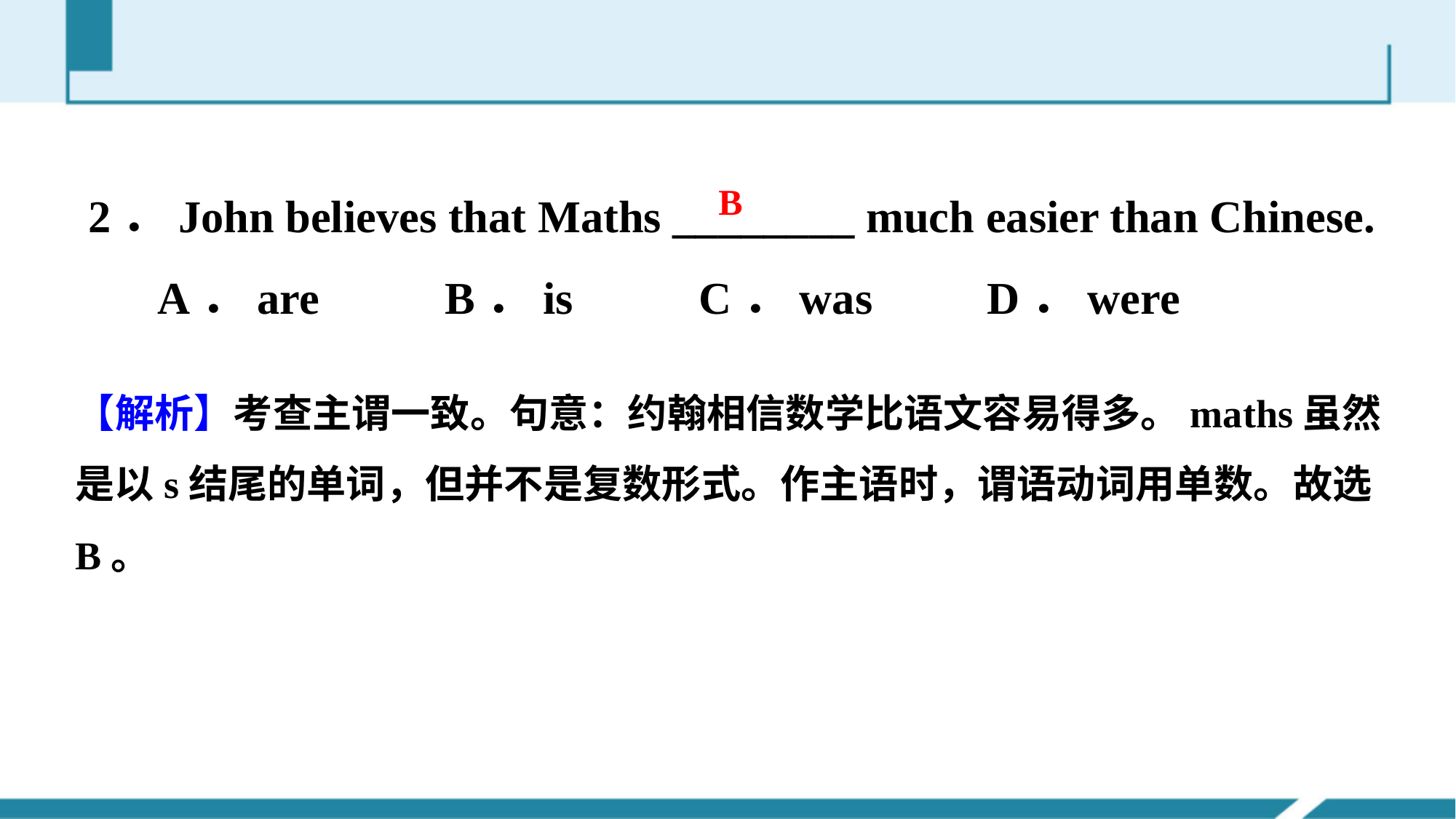

2．John believes that Maths ________ much easier than Chinese.
      A．are           B．is           C．was          D．were
B
【解析】考查主谓一致。句意：约翰相信数学比语文容易得多。maths虽然是以­s结尾的单词，但并不是复数形式。作主语时，谓语动词用单数。故选B。